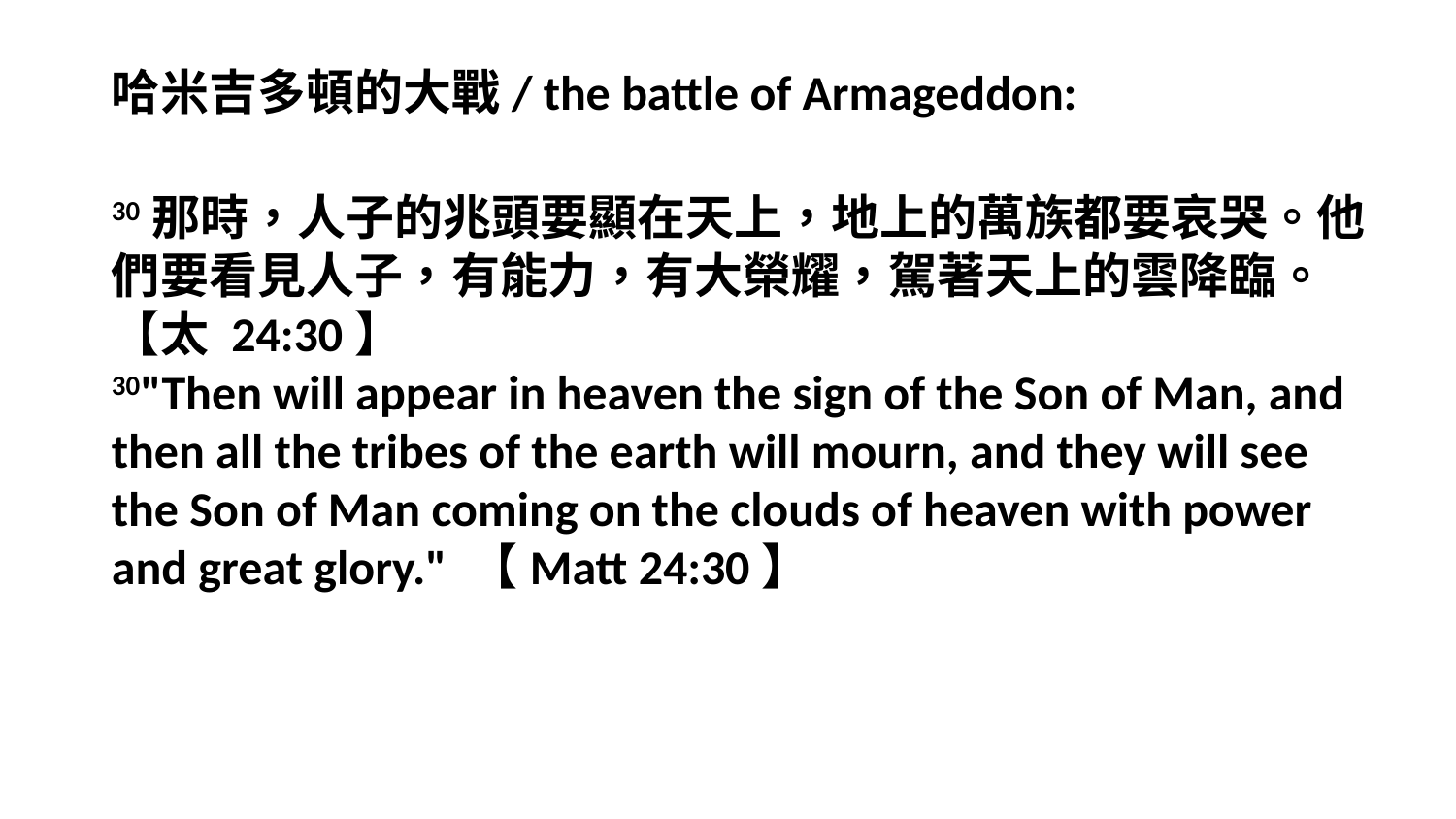

哈米吉多頓的大戰/ the battle of Armageddon:
30那時，人子的兆頭要顯在天上，地上的萬族都要哀哭。他們要看見人子，有能力，有大榮耀，駕著天上的雲降臨。【太 24:30】
30"Then will appear in heaven the sign of the Son of Man, and then all the tribes of the earth will mourn, and they will see the Son of Man coming on the clouds of heaven with power and great glory." 【Matt 24:30】